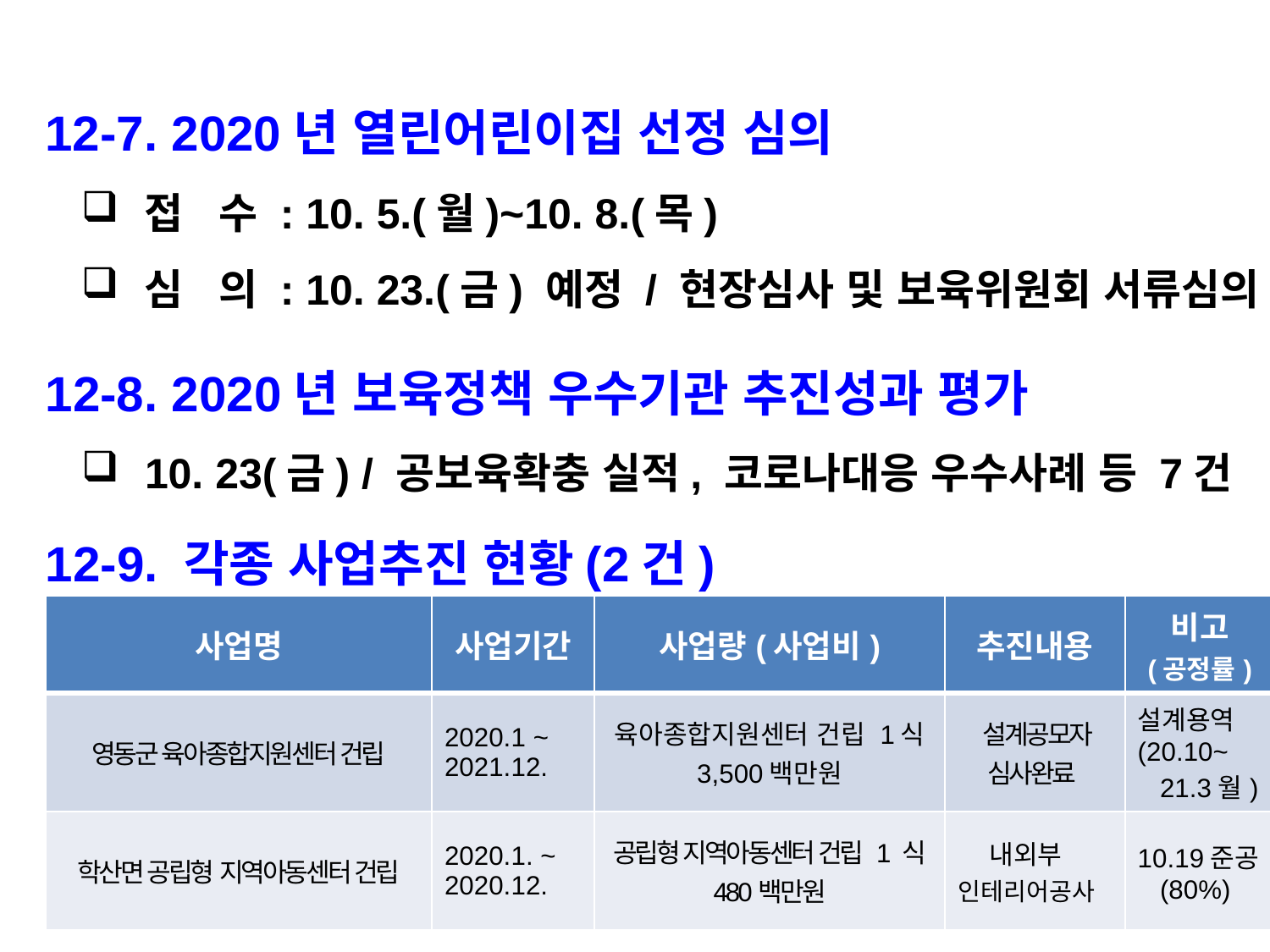

12-7. 2020년 열린어린이집 선정 심의
접   수 : 10. 5.(월)~10. 8.(목)
심   의 : 10. 23.(금) 예정 / 현장심사 및 보육위원회 서류심의
  12-8. 2020년 보육정책 우수기관 추진성과 평가
10. 23(금) / 공보육확충 실적, 코로나대응 우수사례 등 7건

  12-9. 각종 사업추진 현황(2건)

| 사업명 | 사업기간 | 사업량(사업비) | 추진내용 | 비고 (공정률) |
| --- | --- | --- | --- | --- |
| 영동군 육아종합지원센터 건립 | 2020.1 ~ 2021.12. | 육아종합지원센터 건립 1식 3,500백만원 | 설계공모자 심사완료 | 설계용역 (20.10~ 21.3월) |
| 학산면 공립형 지역아동센터 건립 | 2020.1. ~ 2020.12. | 공립형 지역아동센터 건립 1 식 480백만원 | 내외부 인테리어공사 | 10.19준공 (80%) |